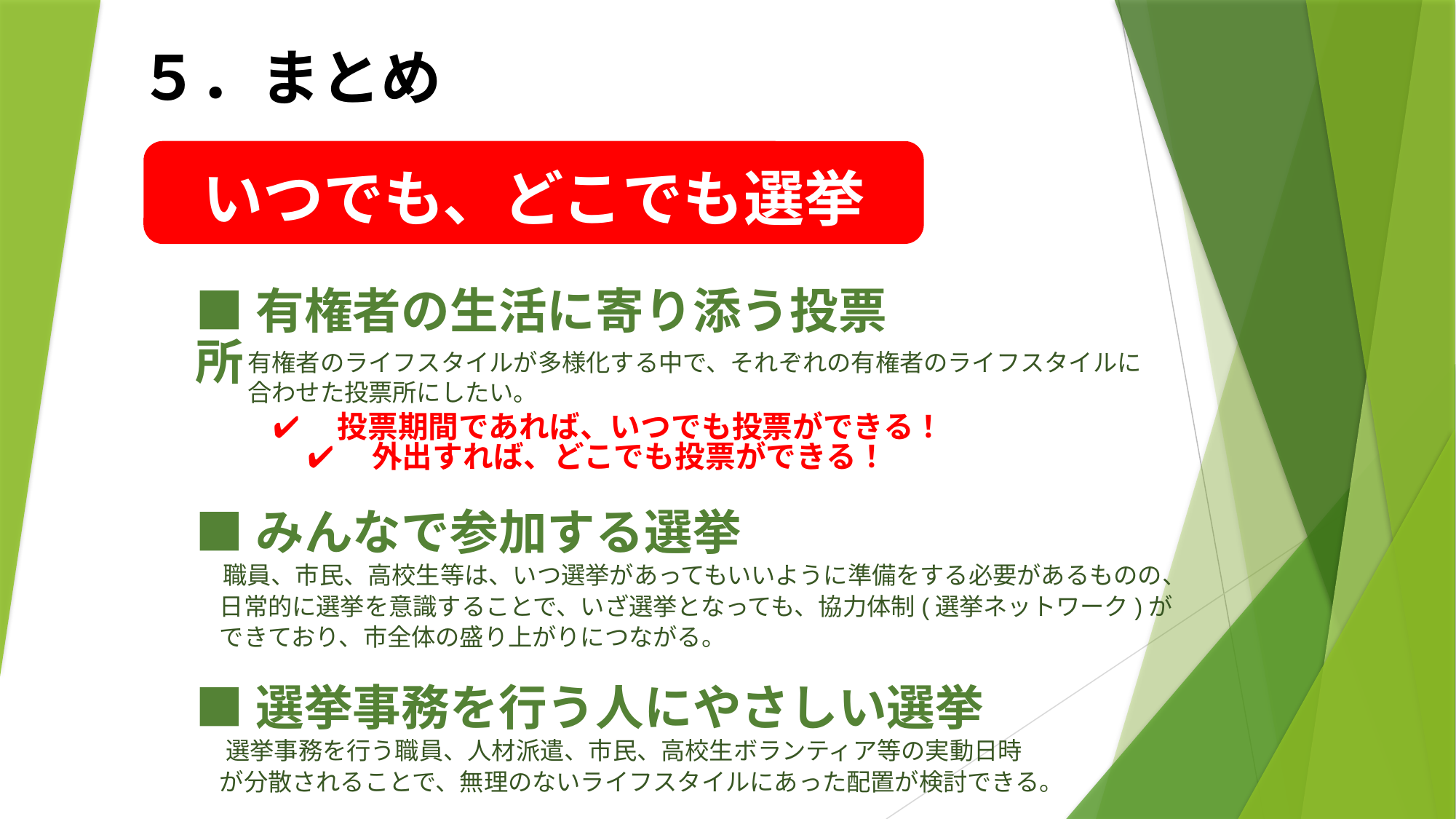

５．まとめ
いつでも、どこでも選挙
■有権者の生活に寄り添う投票所

有権者のライフスタイルが多様化する中で、それぞれの有権者のライフスタイルに
合わせた投票所にしたい。

✔　投票期間であれば、いつでも投票ができる！
     ✔　外出すれば、どこでも投票ができる！
■みんなで参加する選挙
　職員、市民、高校生等は、いつ選挙があってもいいように準備をする必要があるものの、
　日常的に選挙を意識することで、いざ選挙となっても、協力体制(選挙ネットワーク)が
　できており、市全体の盛り上がりにつながる。

■選挙事務を行う人にやさしい選挙
　選挙事務を行う職員、人材派遣、市民、高校生ボランティア等の実動日時
　が分散されることで、無理のないライフスタイルにあった配置が検討できる。